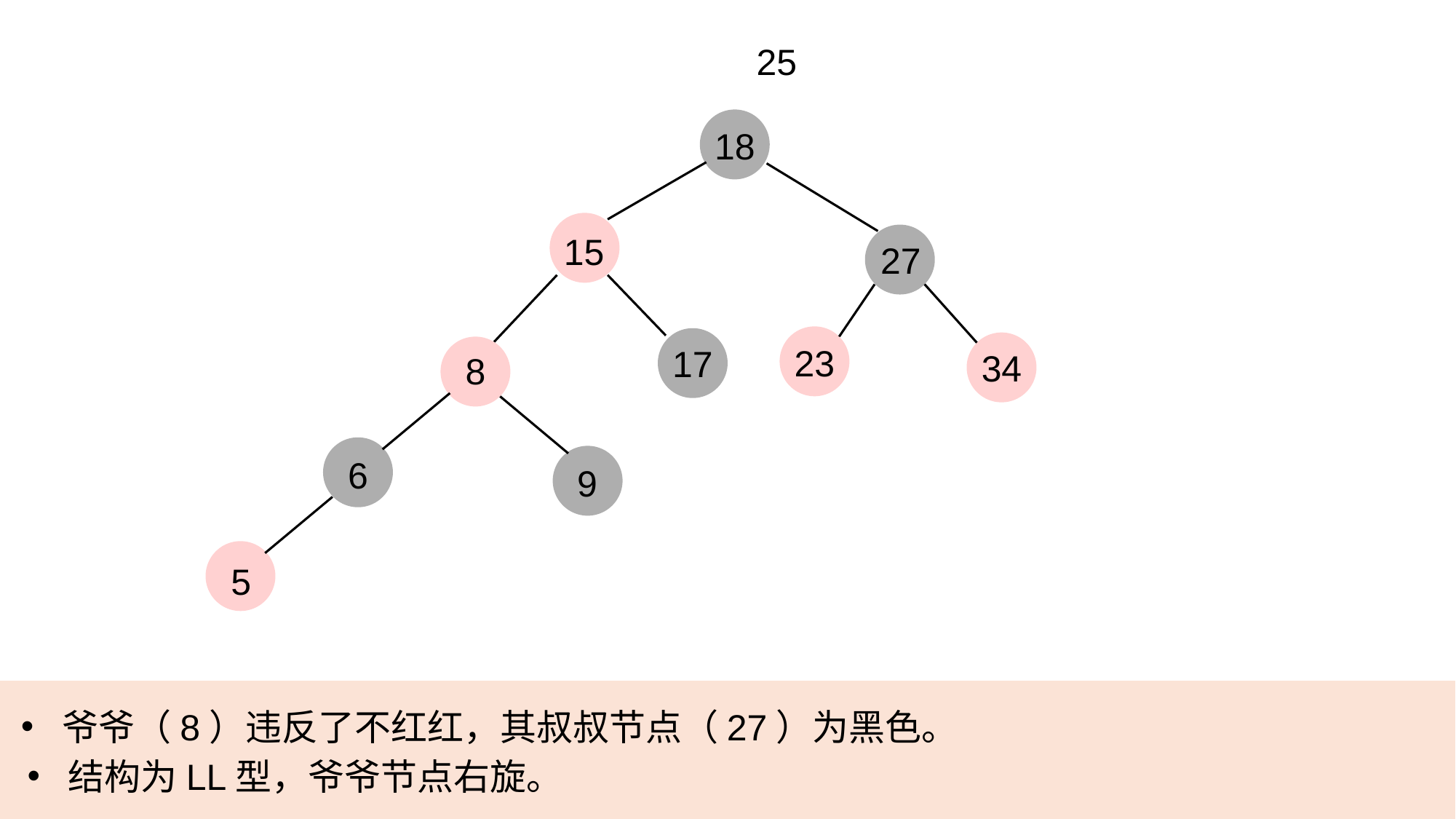

25

18

15

27

23
17

34
8

6
9

5

爷爷（8）违反了不红红，其叔叔节点（27）为黑色。
结构为LL型，爷爷节点右旋。